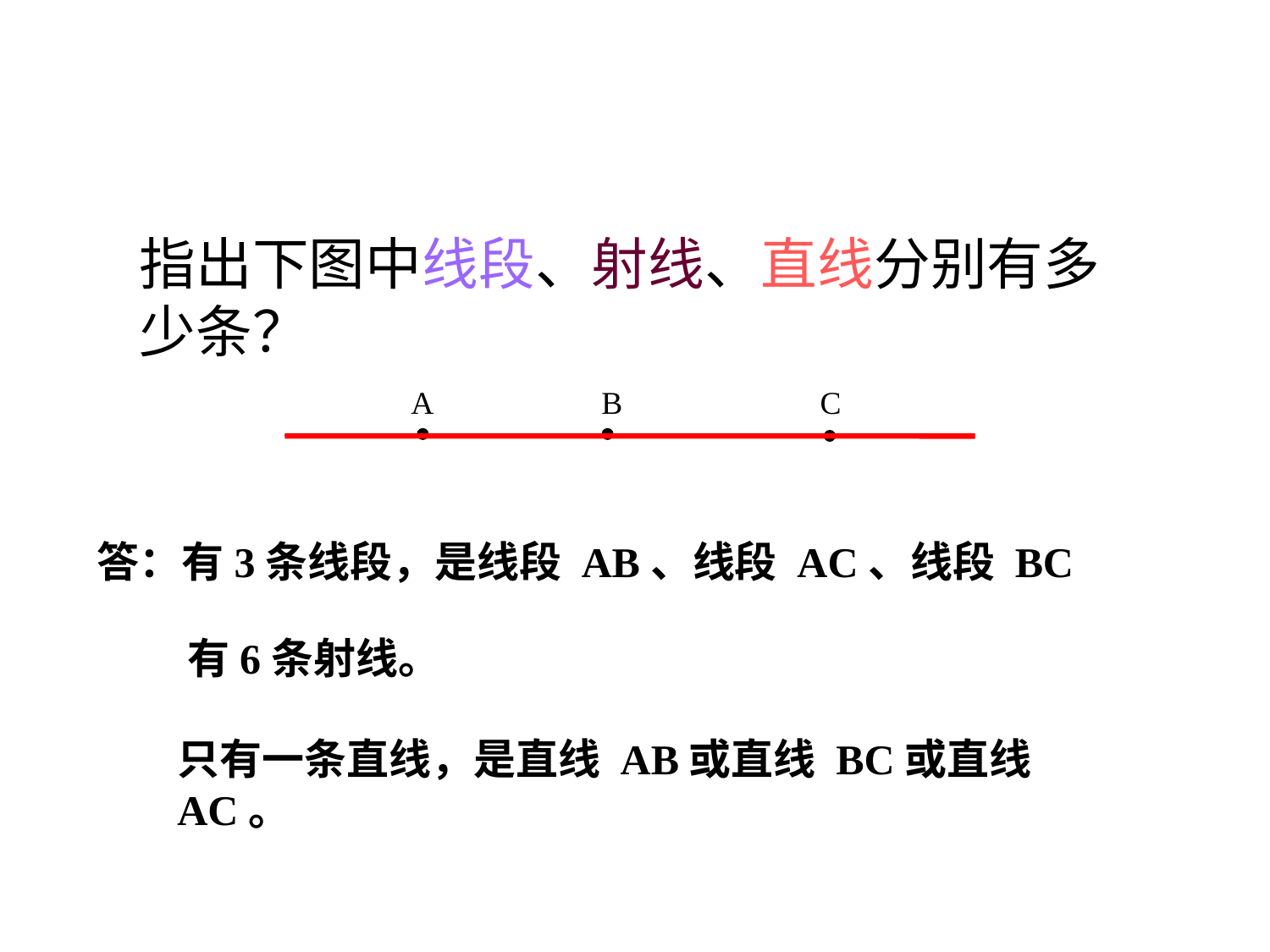

指出下图中线段、射线、直线分别有多少条？
A
B
C

答：
有3条线段，是线段 AB、线段 AC、线段 BC
有6条射线。
只有一条直线，是直线 AB或直线 BC或直线AC。